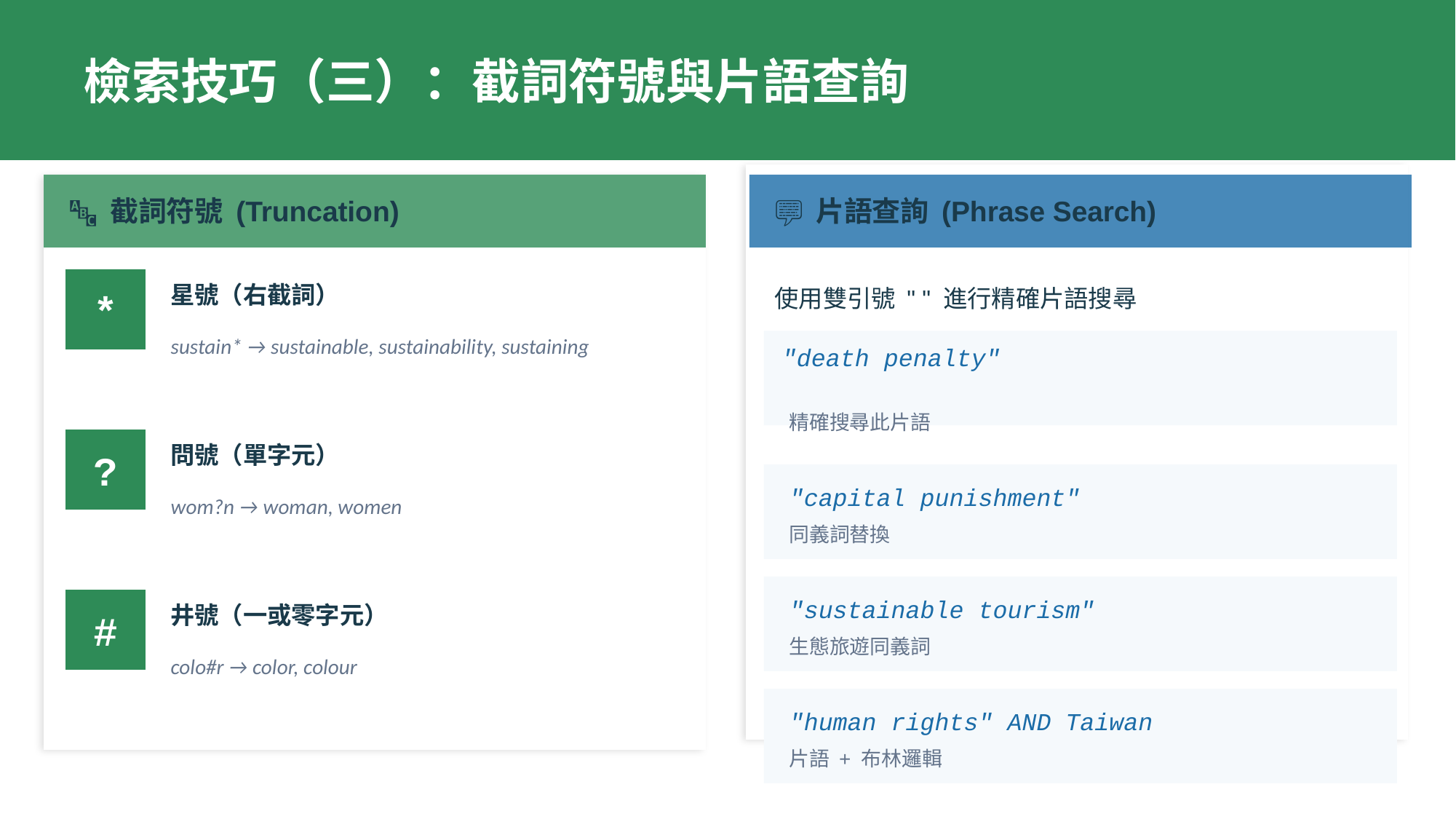

檢索技巧（三）：截詞符號與片語查詢

🔤 截詞符號 (Truncation)
💬 片語查詢 (Phrase Search)
使用雙引號 " " 進行精確片語搜尋

*
星號（右截詞）
sustain* → sustainable, sustainability, sustaining

"death penalty"
精確搜尋此片語

?
問號（單字元）

wom?n → woman, women
"capital punishment"
同義詞替換

"sustainable tourism"

#
井號（一或零字元）
生態旅遊同義詞
colo#r → color, colour

"human rights" AND Taiwan
片語 + 布林邏輯